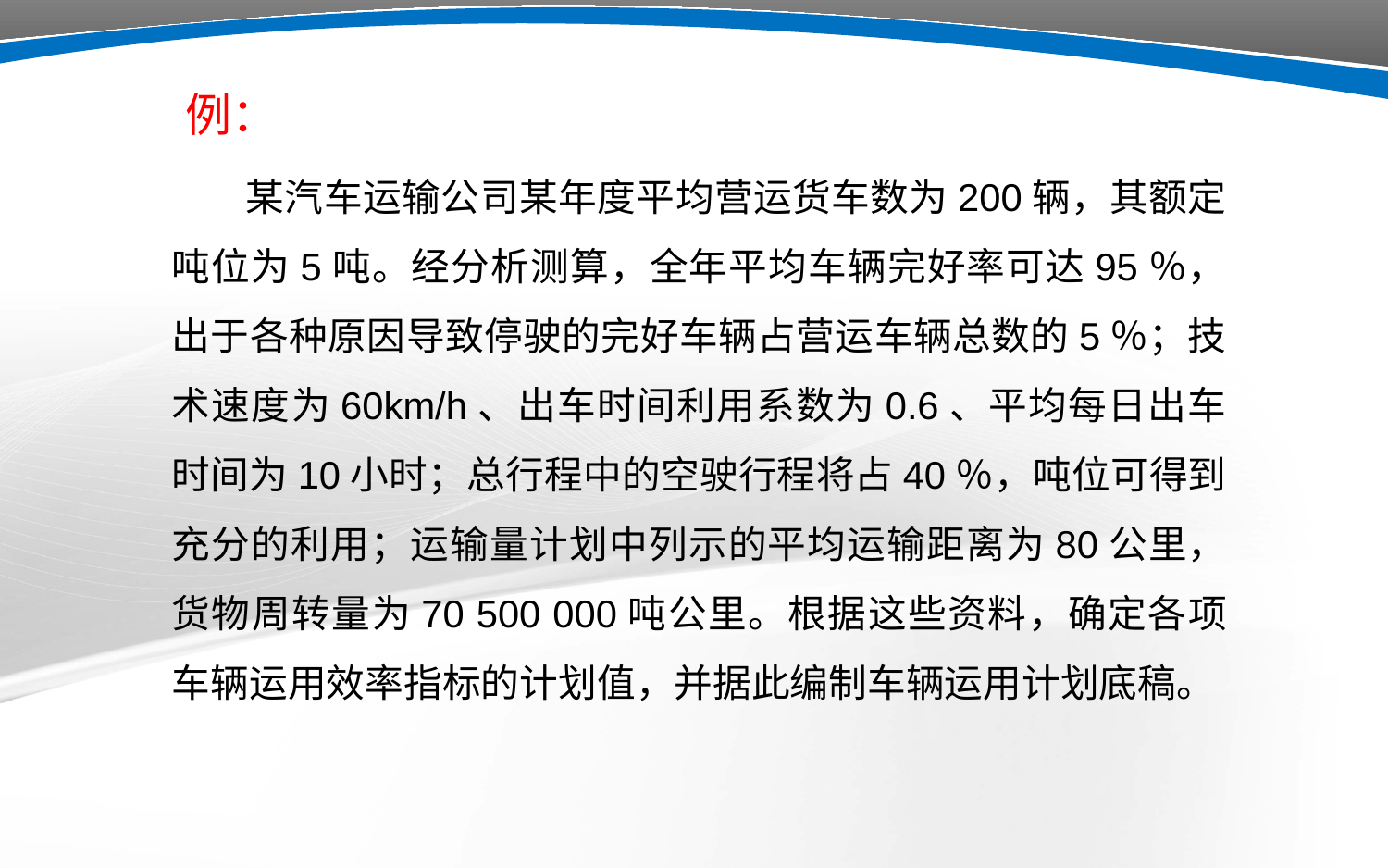

例：
  某汽车运输公司某年度平均营运货车数为200辆，其额定吨位为5吨。经分析测算，全年平均车辆完好率可达95％，出于各种原因导致停驶的完好车辆占营运车辆总数的5％；技术速度为60km/h、出车时间利用系数为0.6、平均每日出车时间为10小时；总行程中的空驶行程将占40％，吨位可得到充分的利用；运输量计划中列示的平均运输距离为80公里，货物周转量为70 500 000吨公里。根据这些资料，确定各项车辆运用效率指标的计划值，并据此编制车辆运用计划底稿。